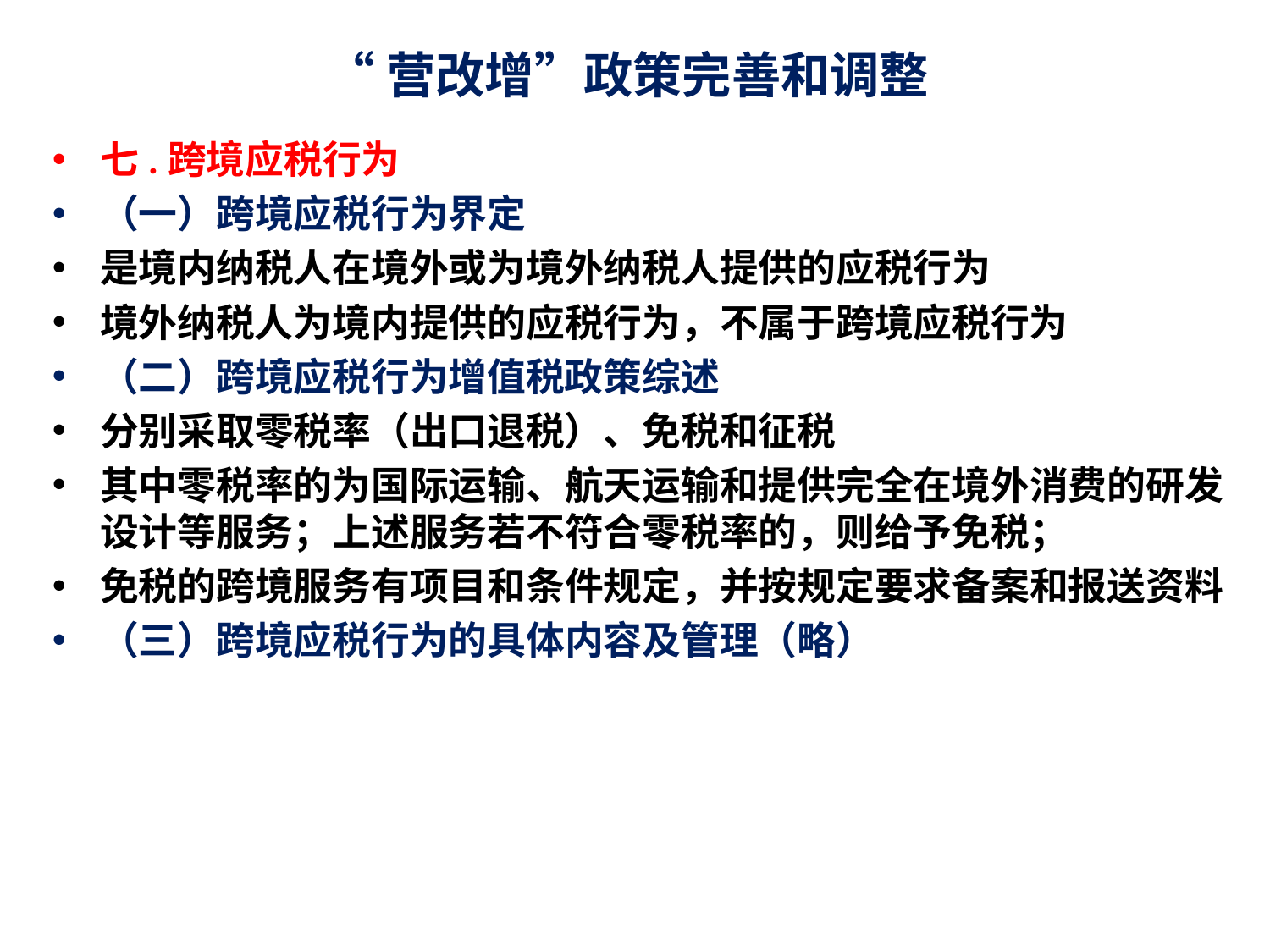

# “营改增”政策完善和调整
七.跨境应税行为
（一）跨境应税行为界定
是境内纳税人在境外或为境外纳税人提供的应税行为
境外纳税人为境内提供的应税行为，不属于跨境应税行为
（二）跨境应税行为增值税政策综述
分别采取零税率（出口退税）、免税和征税
其中零税率的为国际运输、航天运输和提供完全在境外消费的研发设计等服务；上述服务若不符合零税率的，则给予免税；
免税的跨境服务有项目和条件规定，并按规定要求备案和报送资料
（三）跨境应税行为的具体内容及管理（略）